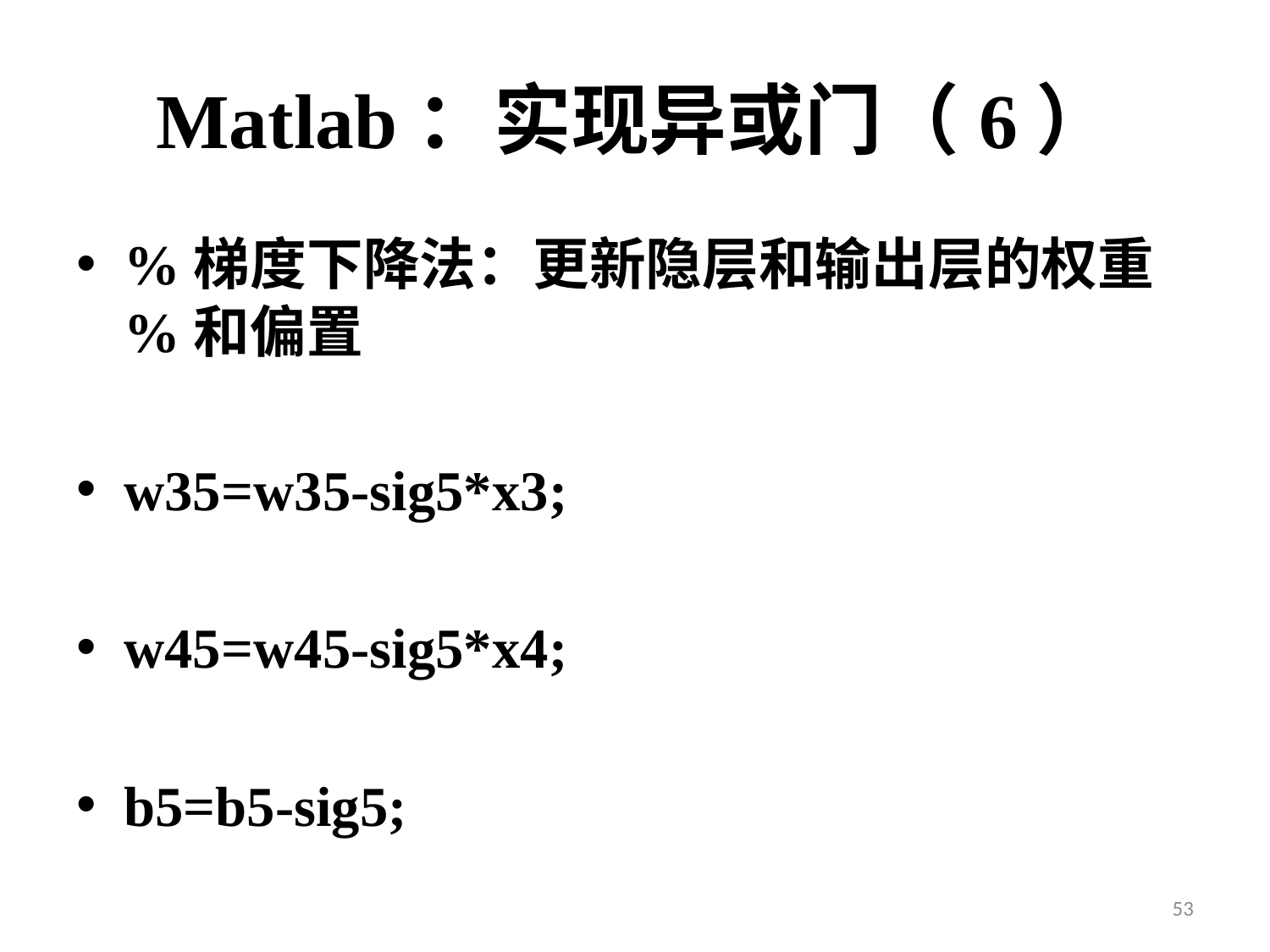

# Matlab：实现异或门（6）
%梯度下降法：更新隐层和输出层的权重%和偏置

w35=w35-sig5*x3;

w45=w45-sig5*x4;

b5=b5-sig5;
53